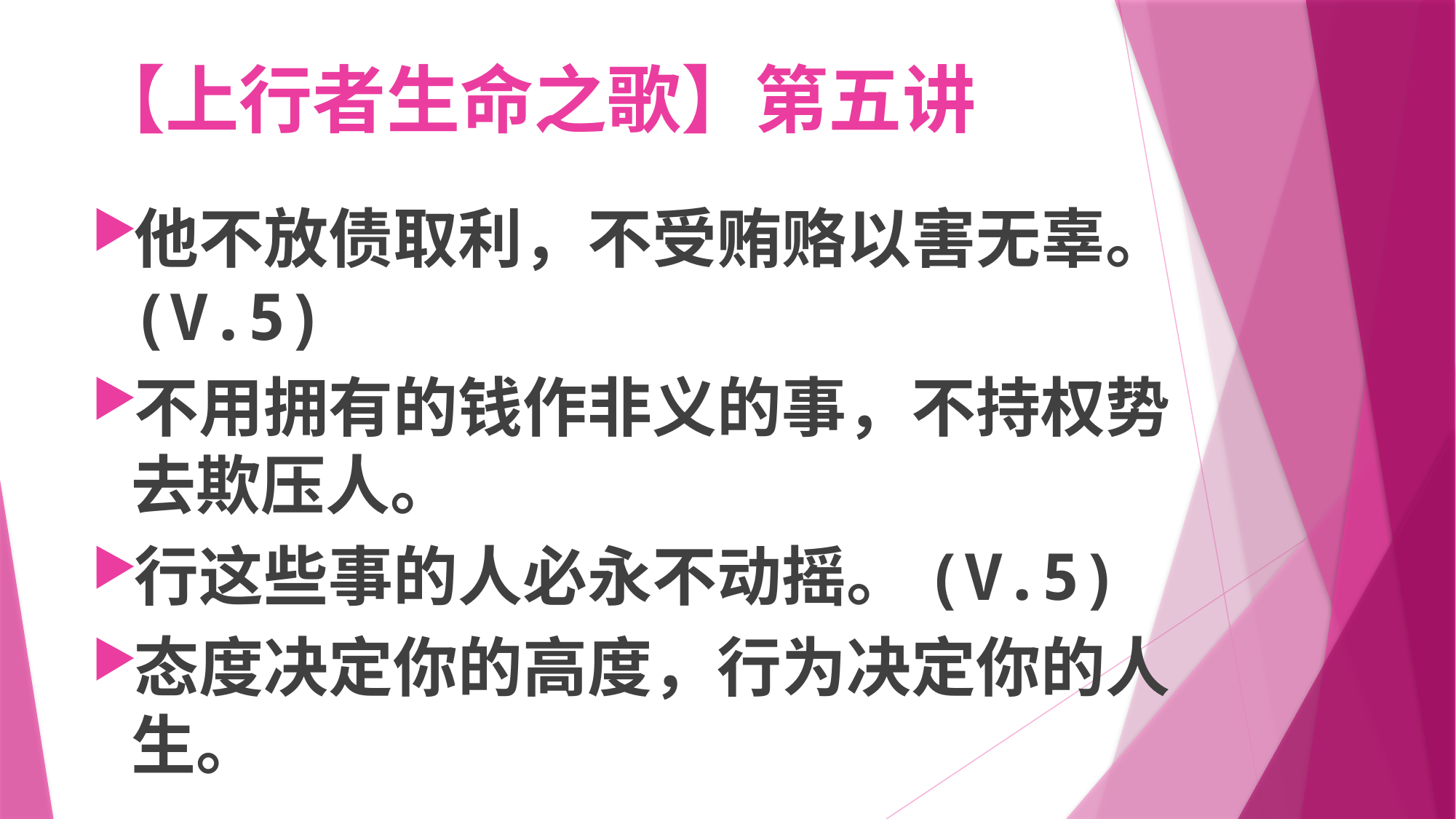

# 【上行者生命之歌】第五讲
他不放债取利，不受贿赂以害无辜。(V.5)
不用拥有的钱作非义的事，不持权势去欺压人。
行这些事的人必永不动摇。(V.5)
态度决定你的高度，行为决定你的人生。